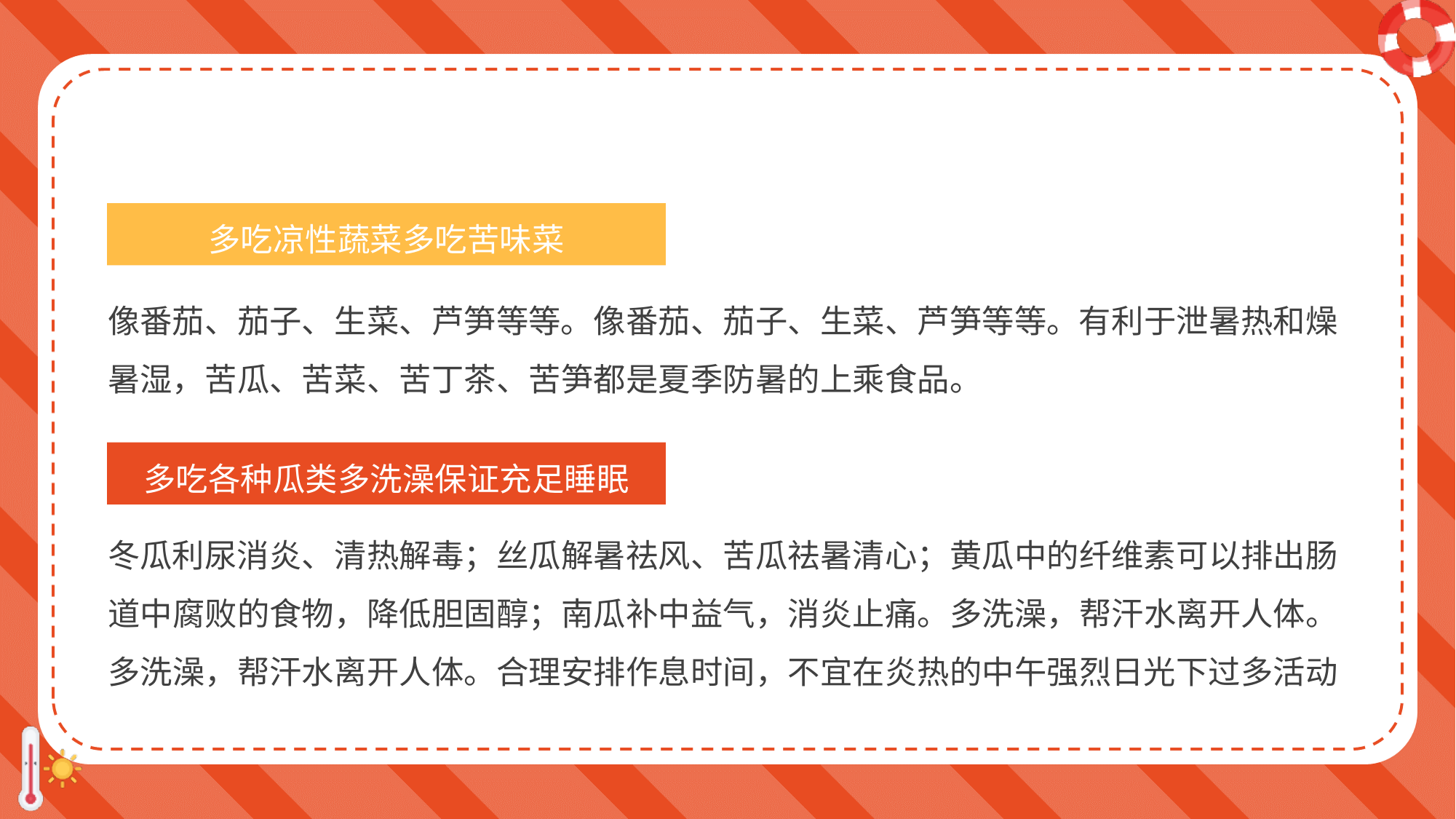

多吃凉性蔬菜多吃苦味菜
像番茄、茄子、生菜、芦笋等等。像番茄、茄子、生菜、芦笋等等。有利于泄暑热和燥暑湿，苦瓜、苦菜、苦丁茶、苦笋都是夏季防暑的上乘食品。

多吃各种瓜类多洗澡保证充足睡眠
冬瓜利尿消炎、清热解毒；丝瓜解暑祛风、苦瓜祛暑清心；黄瓜中的纤维素可以排出肠道中腐败的食物，降低胆固醇；南瓜补中益气，消炎止痛。多洗澡，帮汗水离开人体。多洗澡，帮汗水离开人体。合理安排作息时间，不宜在炎热的中午强烈日光下过多活动